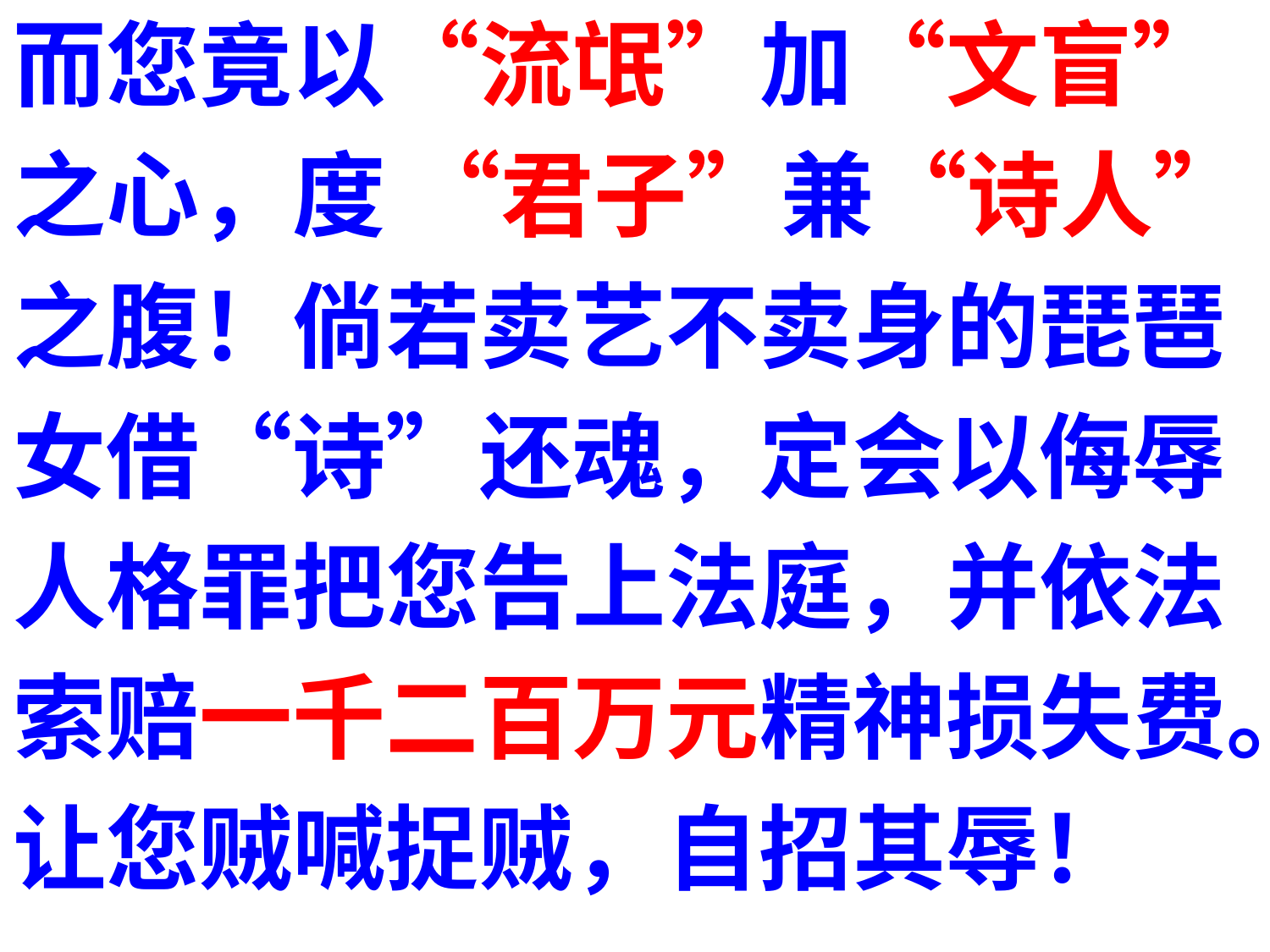

而您竟以“流氓”加“文盲”
之心，度 “君子”兼“诗人”
之腹！倘若卖艺不卖身的琵琶
女借“诗”还魂，定会以侮辱
人格罪把您告上法庭，并依法
索赔一千二百万元精神损失费。
让您贼喊捉贼，自招其辱！